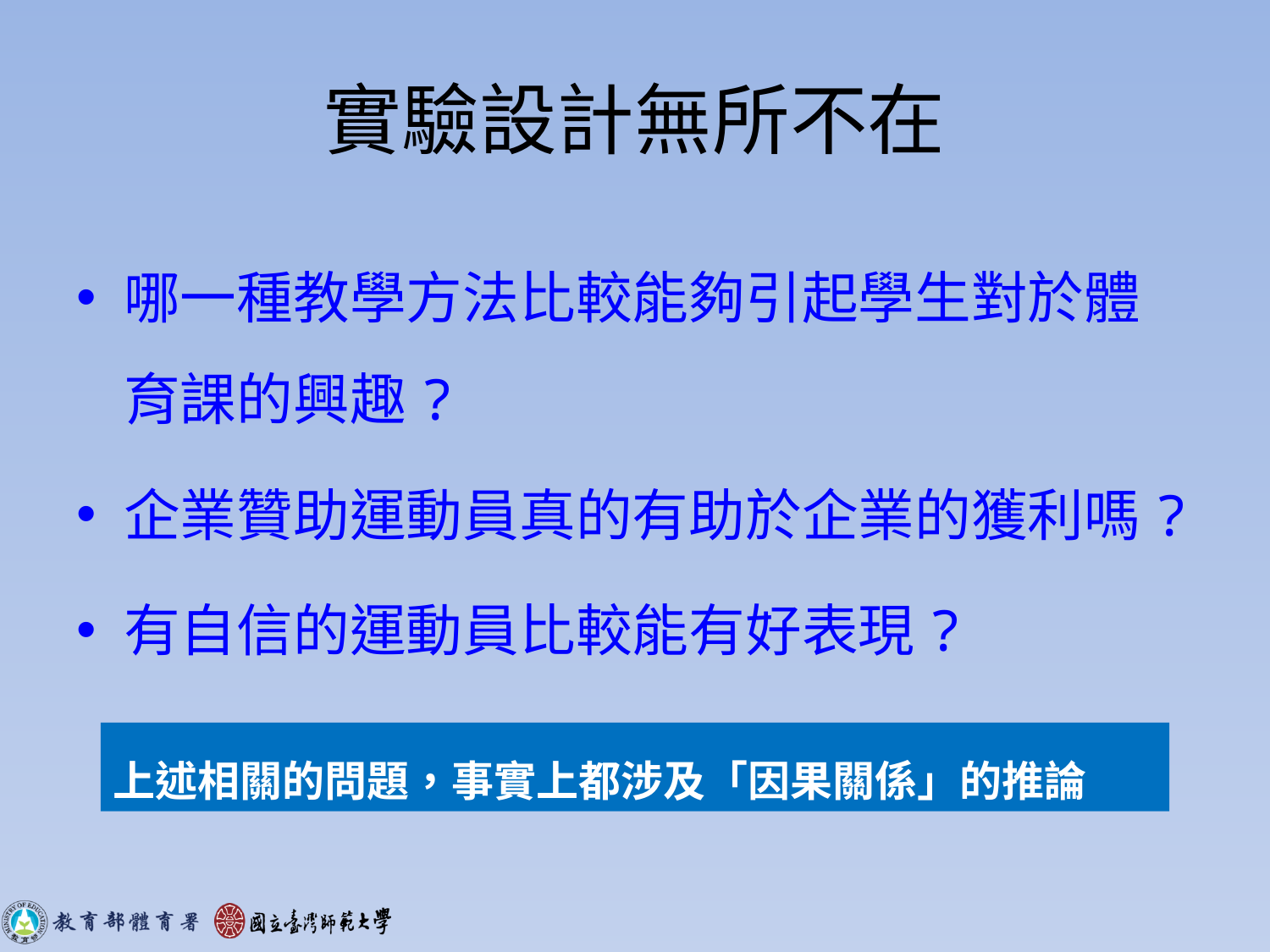

# 實驗設計無所不在
哪一種教學方法比較能夠引起學生對於體育課的興趣?
企業贊助運動員真的有助於企業的獲利嗎?
有自信的運動員比較能有好表現?
上述相關的問題，事實上都涉及「因果關係」的推論